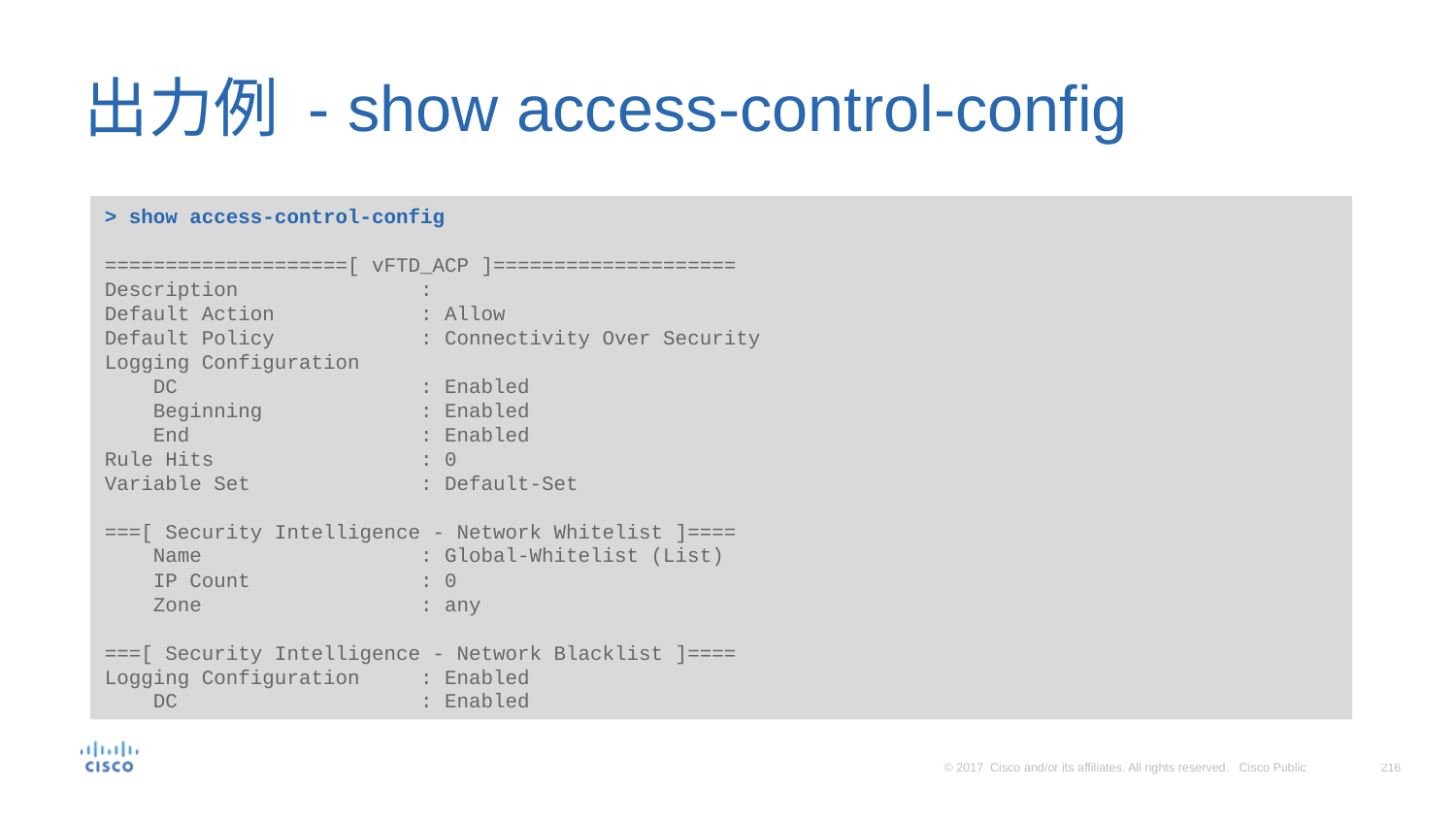

# 出力例 - show access-control-config
> show access-control-config

====================[ vFTD_ACP ]====================
Description               :
Default Action            : Allow
Default Policy            : Connectivity Over Security
Logging Configuration
    DC                    : Enabled
    Beginning             : Enabled
    End                   : Enabled
Rule Hits                 : 0
Variable Set              : Default-Set

===[ Security Intelligence - Network Whitelist ]====
    Name                  : Global-Whitelist (List)
    IP Count              : 0
    Zone                  : any

===[ Security Intelligence - Network Blacklist ]====
Logging Configuration     : Enabled
    DC                    : Enabled